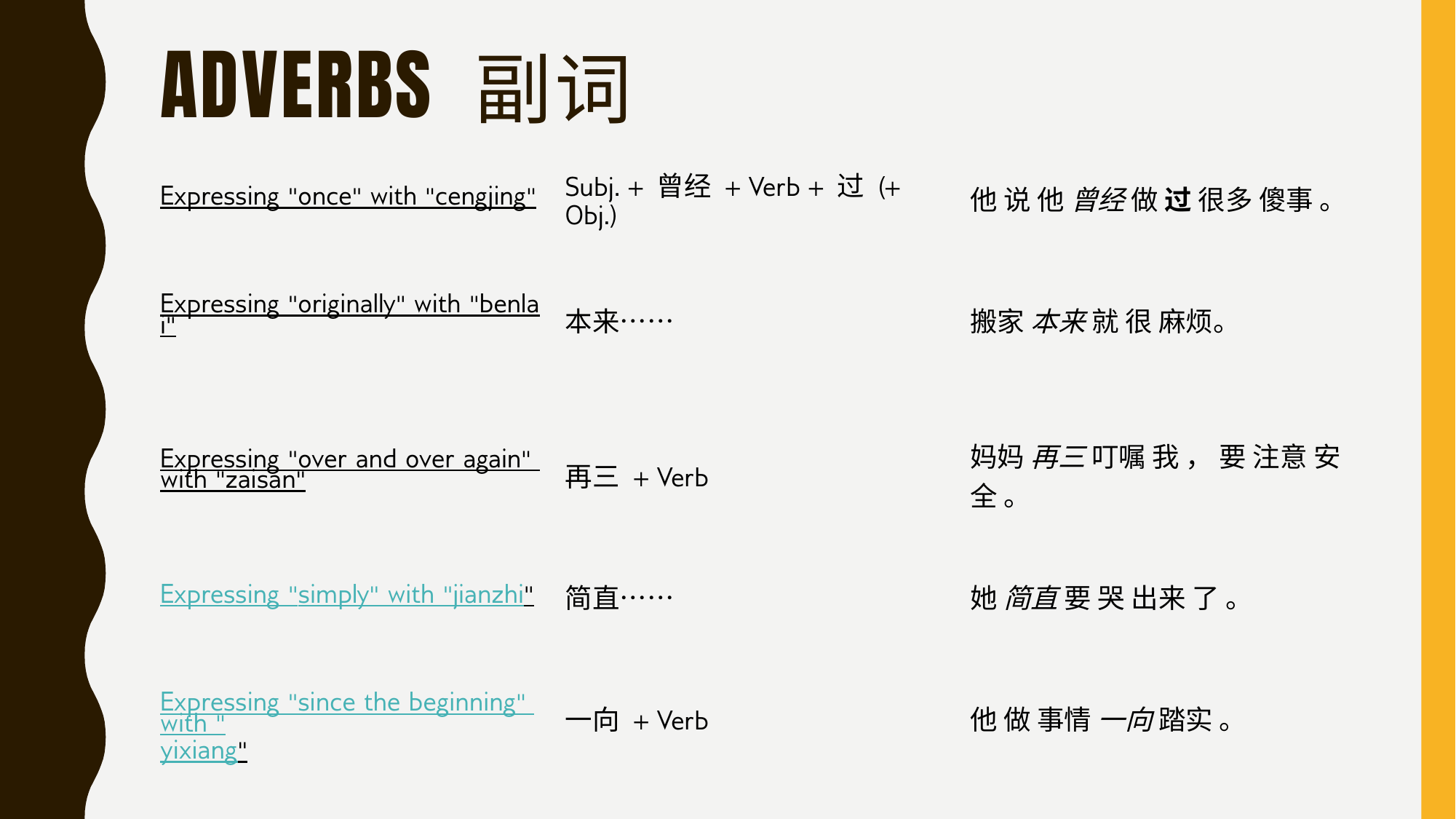

# Adverbs 副词
| Expressing "once" with "cengjing" | Subj. + 曾经 + Verb + 过 (+ Obj.) | 他 说 他 曾经 做 过 很多 傻事 。 |
| --- | --- | --- |
| Expressing "originally" with "benlai" | 本来⋯⋯ | 搬家 本来 就 很 麻烦。 |
| Expressing "over and over again" with "zaisan" | 再三 + Verb | 妈妈 再三 叮嘱 我 ， 要 注意 安全 。 |
| Expressing "simply" with "jianzhi" | 简直⋯⋯ | 她 简直 要 哭 出来 了 。 |
| Expressing "since the beginning" with "yixiang" | 一向 + Verb | 他 做 事情 一向 踏实 。 |